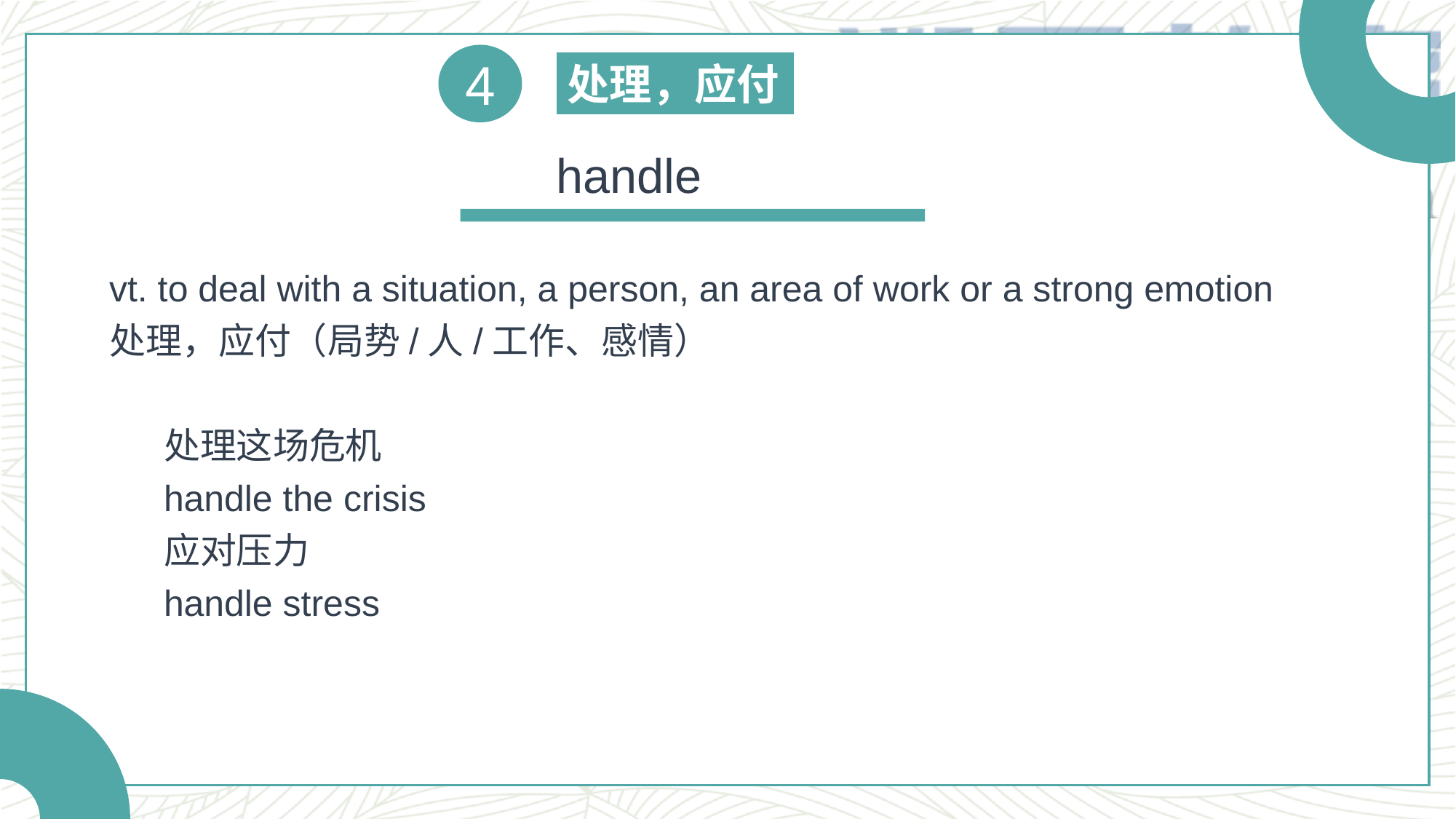

4
处理，应付
handle

vt. to deal with a situation, a person, an area of work or a strong emotion
处理，应付（局势/人/工作、感情）

处理这场危机
handle the crisis
应对压力
handle stress